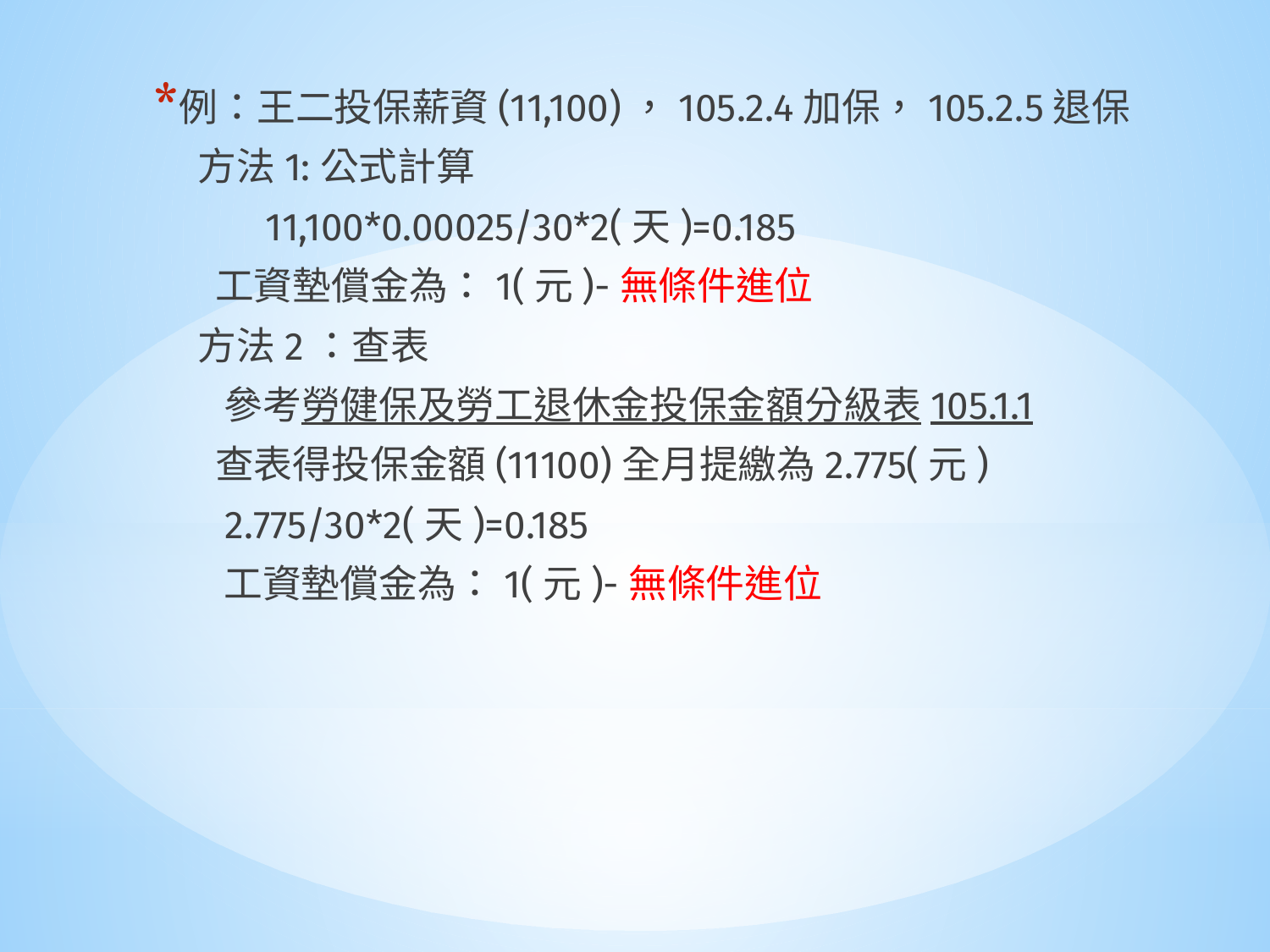

例：王二投保薪資(11,100)，105.2.4加保，105.2.5退保
    方法1:公式計算
           11,100*0.00025/30*2(天)=0.185
      工資墊償金為：1(元)-無條件進位
    方法2：查表
       參考勞健保及勞工退休金投保金額分級表105.1.1
      查表得投保金額(11100)全月提繳為2.775(元)
       2.775/30*2(天)=0.185
       工資墊償金為：1(元)-無條件進位